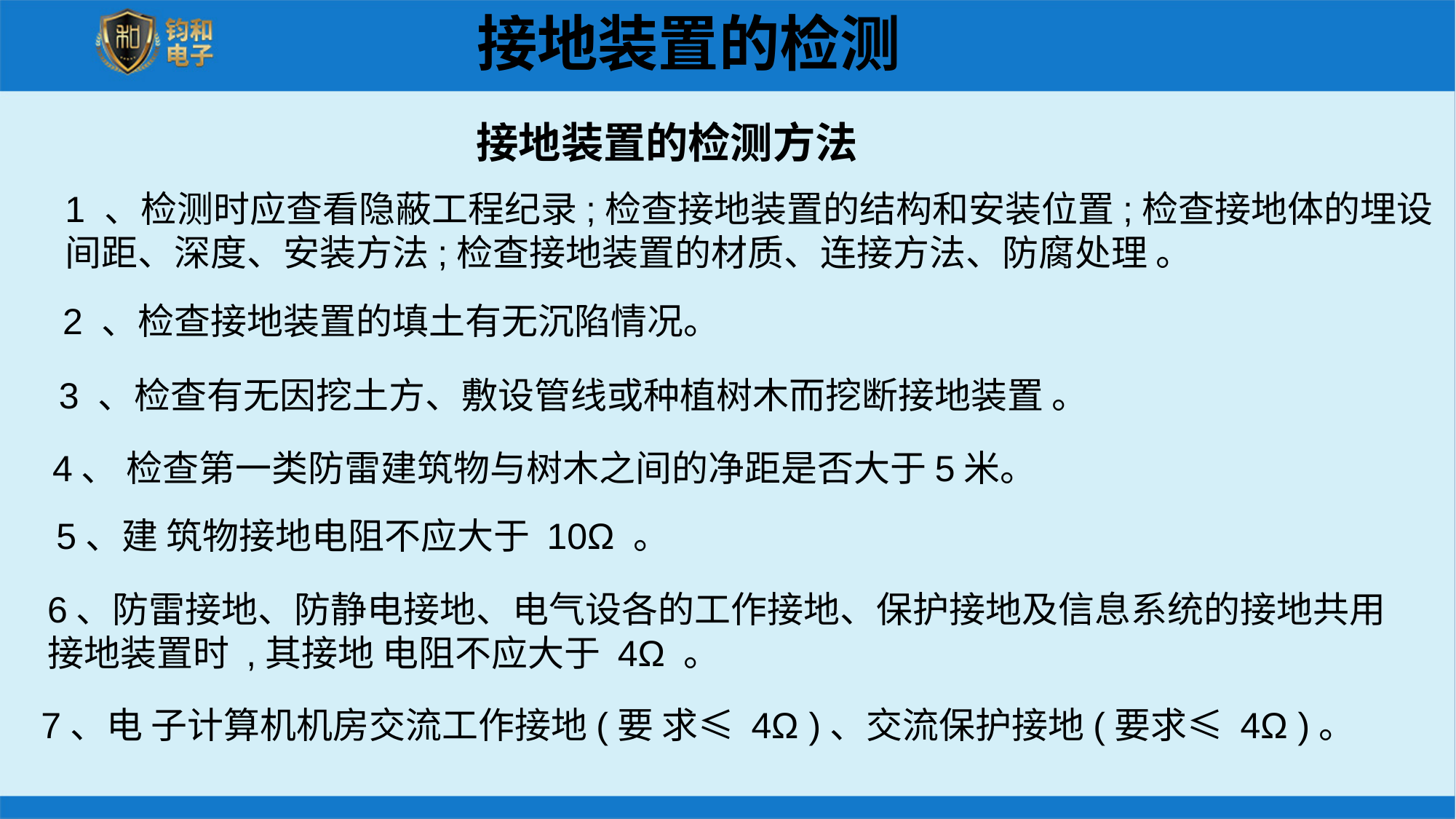

接地装置的检测
接地装置的检测方法
1 、检测时应查看隐蔽工程纪录;检查接地装置的结构和安装位置;检查接地体的埋设间距、深度、安装方法;检查接地装置的材质、连接方法、防腐处理 。
2 、检查接地装置的填土有无沉陷情况。
3 、检查有无因挖土方、敷设管线或种植树木而挖断接地装置 。
4、 检查第一类防雷建筑物与树木之间的净距是否大于5米。
5、建 筑物接地电阻不应大于 10Ω 。
6、防雷接地、防静电接地、电气设各的工作接地、保护接地及信息系统的接地共用接地装置时 ,其接地 电阻不应大于 4Ω 。

7、电 子计算机机房交流工作接地(要 求≤ 4Ω )、交流保护接地(要求≤ 4Ω )。